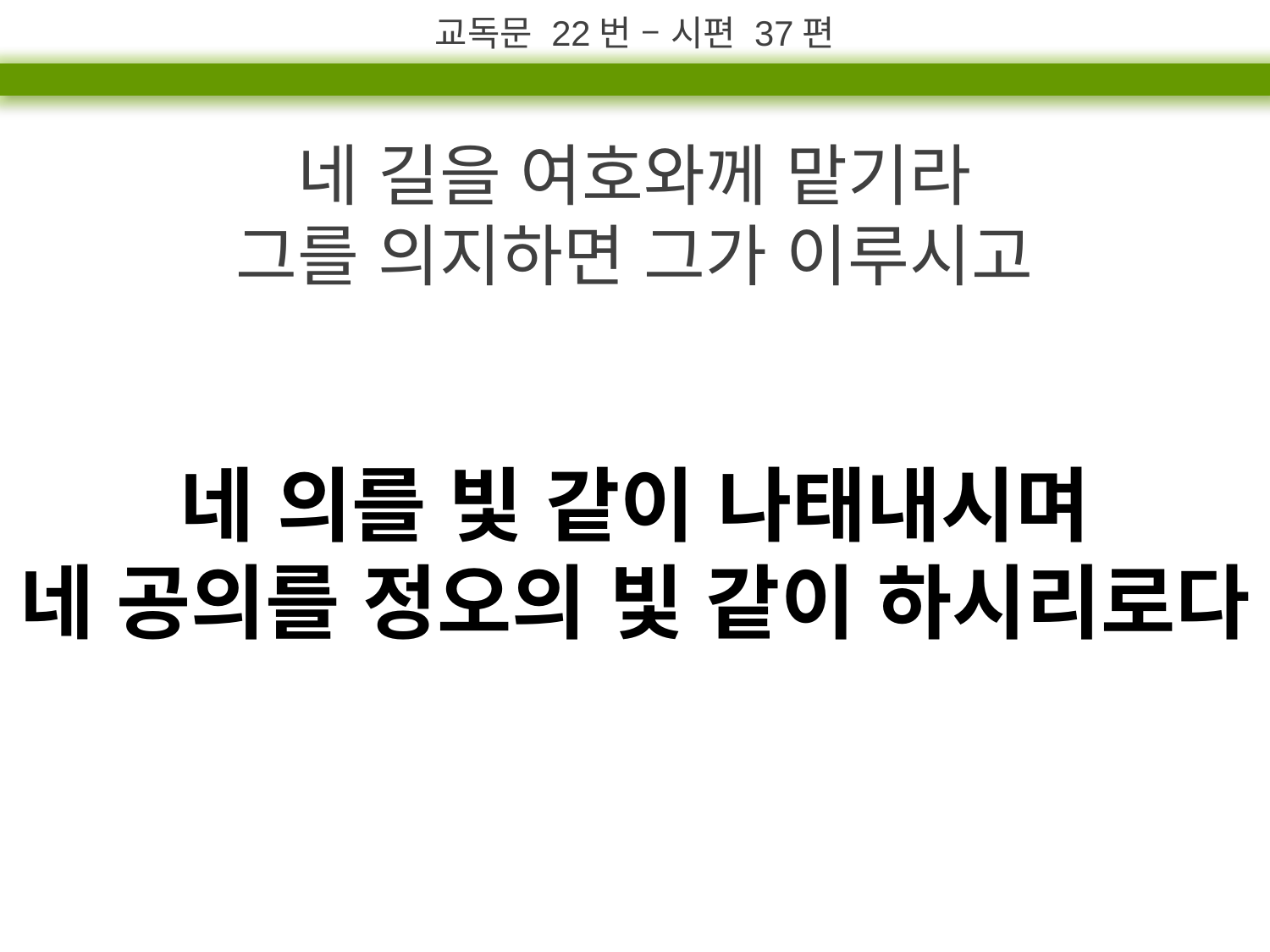

교독문 22번 – 시편 37편

네 길을 여호와께 맡기라
그를 의지하면 그가 이루시고
네 의를 빛 같이 나태내시며
네 공의를 정오의 빛 같이 하시리로다